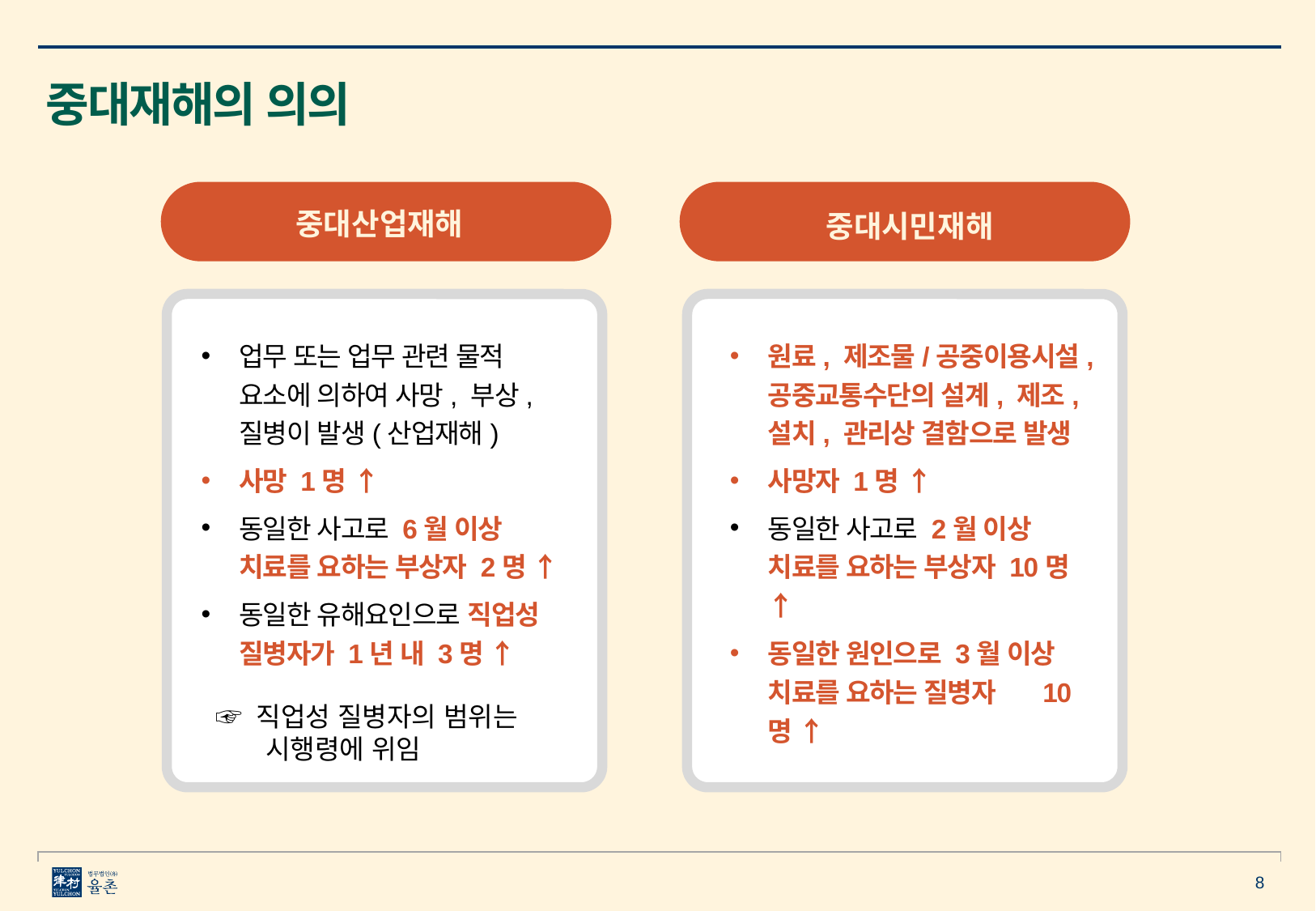

중대재해의 의의

중대산업재해
중대시민재해

업무 또는 업무 관련 물적   요소에 의하여 사망, 부상,   질병이 발생(산업재해)
사망 1명 ↑
동일한 사고로 6월 이상      치료를 요하는 부상자 2명 ↑
동일한 유해요인으로 직업성 질병자가 1년 내 3명 ↑
원료, 제조물/공중이용시설, 공중교통수단의 설계, 제조, 설치, 관리상 결함으로 발생
사망자 1명 ↑
동일한 사고로 2월 이상 치료를 요하는 부상자 10명 ↑
동일한 원인으로 3월 이상 치료를 요하는 질병자      10명 ↑
☞ 직업성 질병자의 범위는      시행령에 위임
8